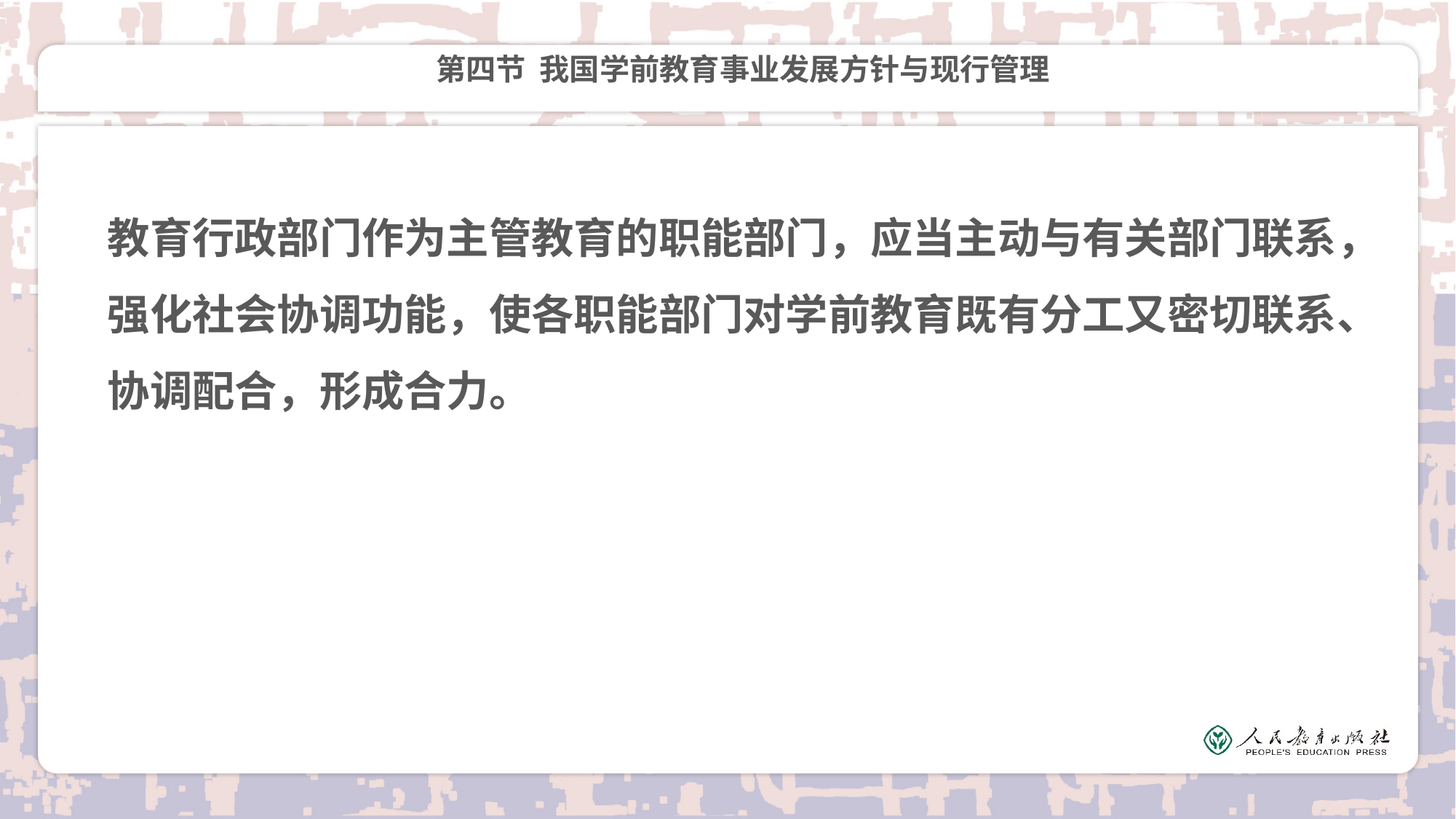

# 第四节  我国学前教育事业发展方针与现行管理
教育行政部门作为主管教育的职能部门，应当主动与有关部门联系，强化社会协调功能，使各职能部门对学前教育既有分工又密切联系、协调配合，形成合力。